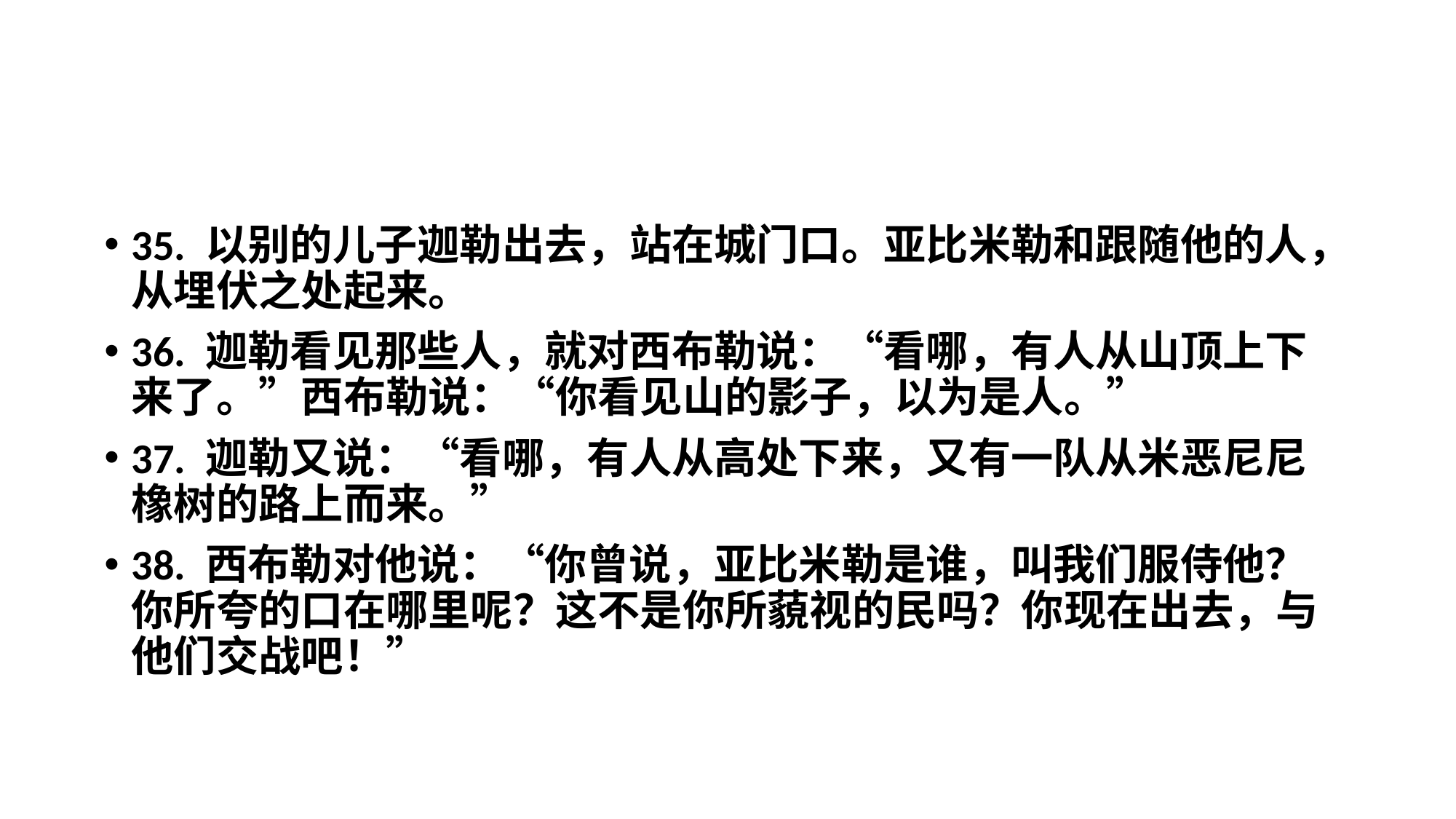

35. 以别的儿子迦勒出去，站在城门口。亚比米勒和跟随他的人，从埋伏之处起来。
36. 迦勒看见那些人，就对西布勒说：“看哪，有人从山顶上下来了。”西布勒说：“你看见山的影子，以为是人。”
37. 迦勒又说：“看哪，有人从高处下来，又有一队从米恶尼尼橡树的路上而来。”
38. 西布勒对他说：“你曾说，亚比米勒是谁，叫我们服侍他？你所夸的口在哪里呢？这不是你所藐视的民吗？你现在出去，与他们交战吧！”